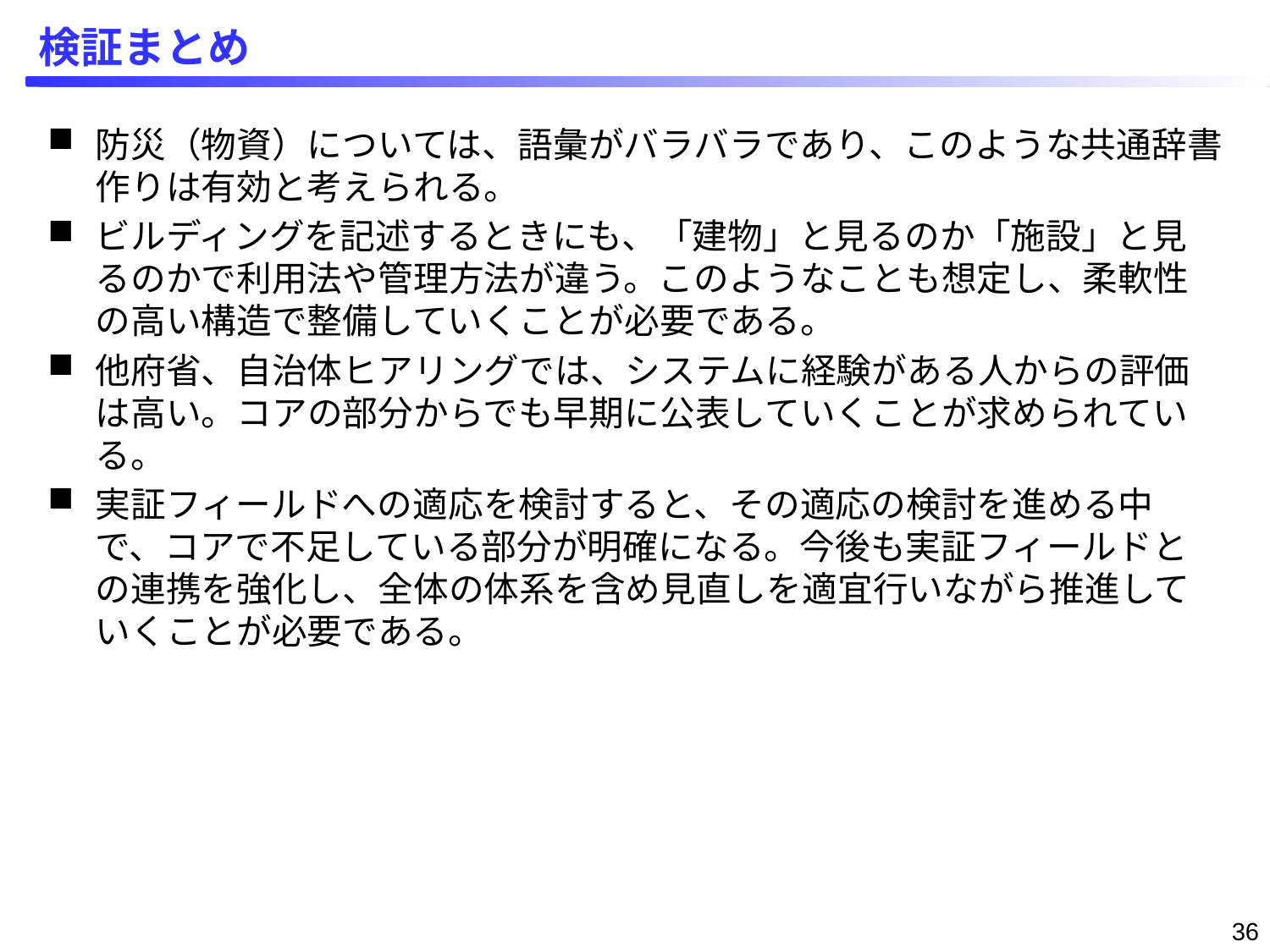

# 検証まとめ
防災（物資）については、語彙がバラバラであり、このような共通辞書作りは有効と考えられる。
ビルディングを記述するときにも、「建物」と見るのか「施設」と見るのかで利用法や管理方法が違う。このようなことも想定し、柔軟性の高い構造で整備していくことが必要である。
他府省、自治体ヒアリングでは、システムに経験がある人からの評価は高い。コアの部分からでも早期に公表していくことが求められている。
実証フィールドへの適応を検討すると、その適応の検討を進める中で、コアで不足している部分が明確になる。今後も実証フィールドとの連携を強化し、全体の体系を含め見直しを適宜行いながら推進していくことが必要である。
36